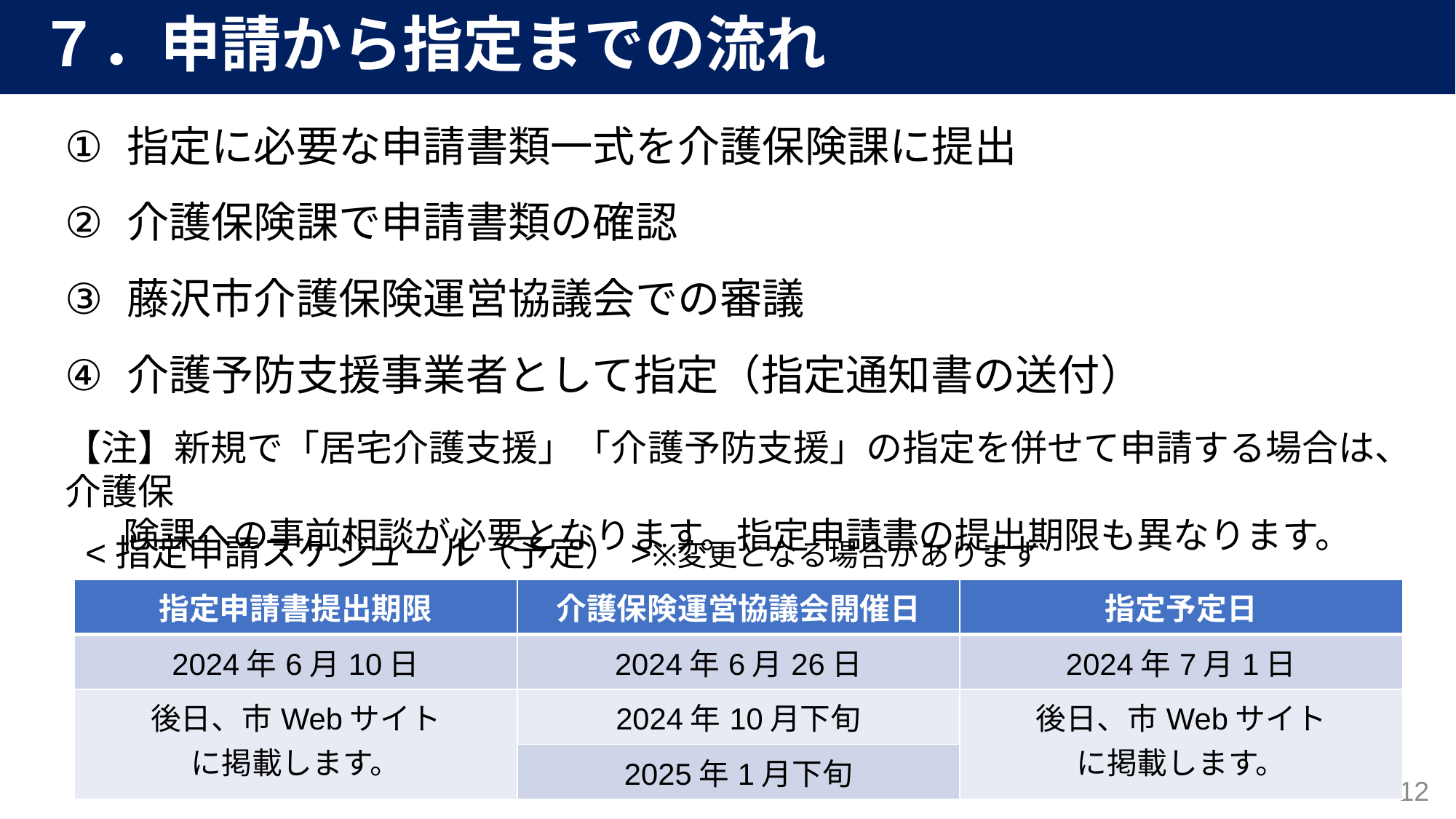

７．申請から指定までの流れ
指定に必要な申請書類一式を介護保険課に提出

介護保険課で申請書類の確認

藤沢市介護保険運営協議会での審議

介護予防支援事業者として指定（指定通知書の送付）

【注】新規で「居宅介護支援」「介護予防支援」の指定を併せて申請する場合は、介護保
      険課への事前相談が必要となります。指定申請書の提出期限も異なります。

<指定申請スケジュール（予定）>※変更となる場合があります
| 指定申請書提出期限 | 介護保険運営協議会開催日 | 指定予定日 |
| --- | --- | --- |
| 2024年6月10日 | 2024年6月26日 | 2024年7月1日 |
| 後日、市Webサイト に掲載します。 | 2024年10月下旬 | 後日、市Webサイト に掲載します。 |
|  | 2025年1月下旬 |  |
12